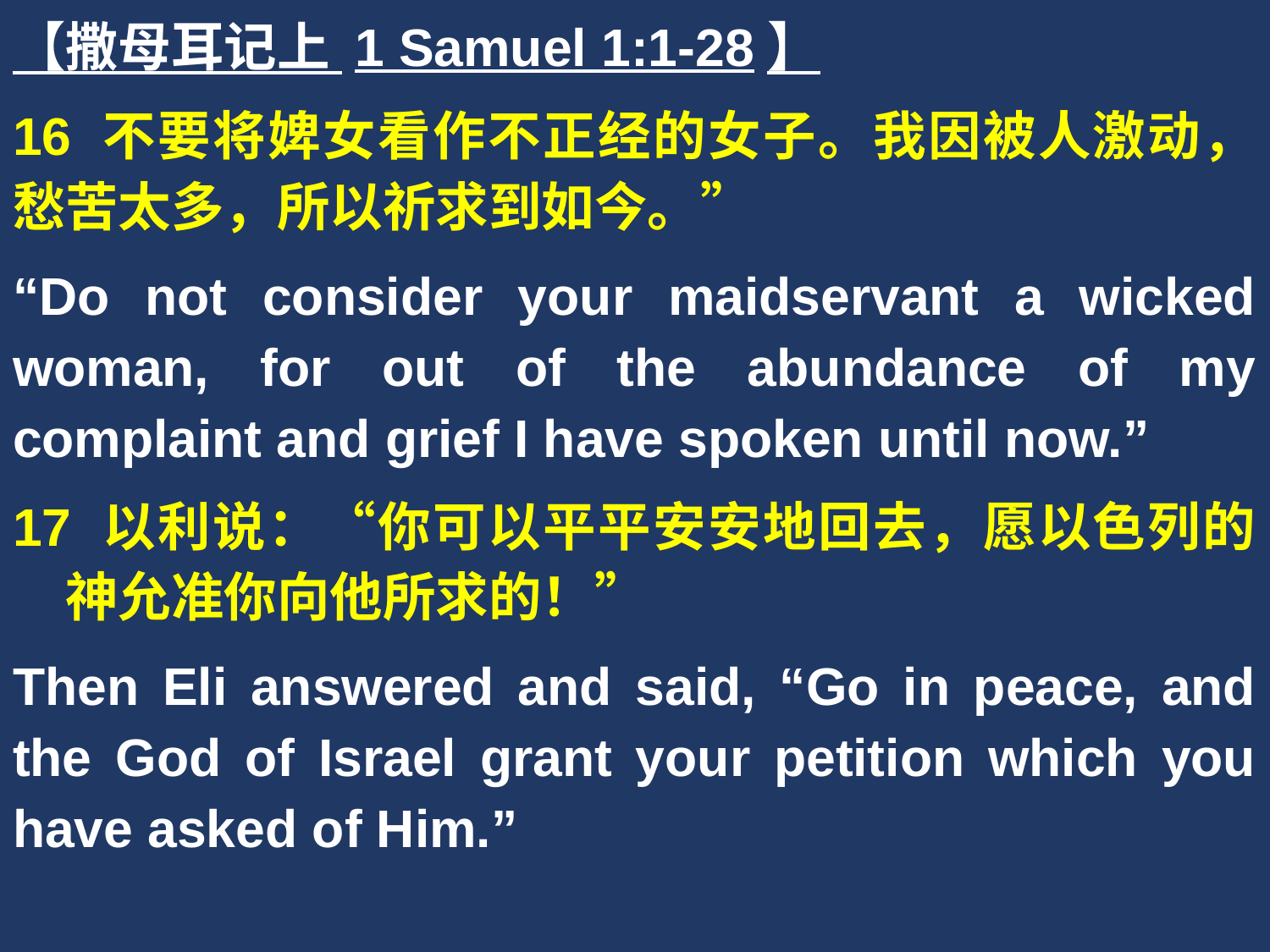

【撒母耳记上 1 Samuel 1:1-28】
16 不要将婢女看作不正经的女子。我因被人激动，愁苦太多，所以祈求到如今。”
“Do not consider your maidservant a wicked woman, for out of the abundance of my complaint and grief I have spoken until now.”
17 以利说：“你可以平平安安地回去，愿以色列的　神允准你向他所求的！”
Then Eli answered and said, “Go in peace, and the God of Israel grant your petition which you have asked of Him.”